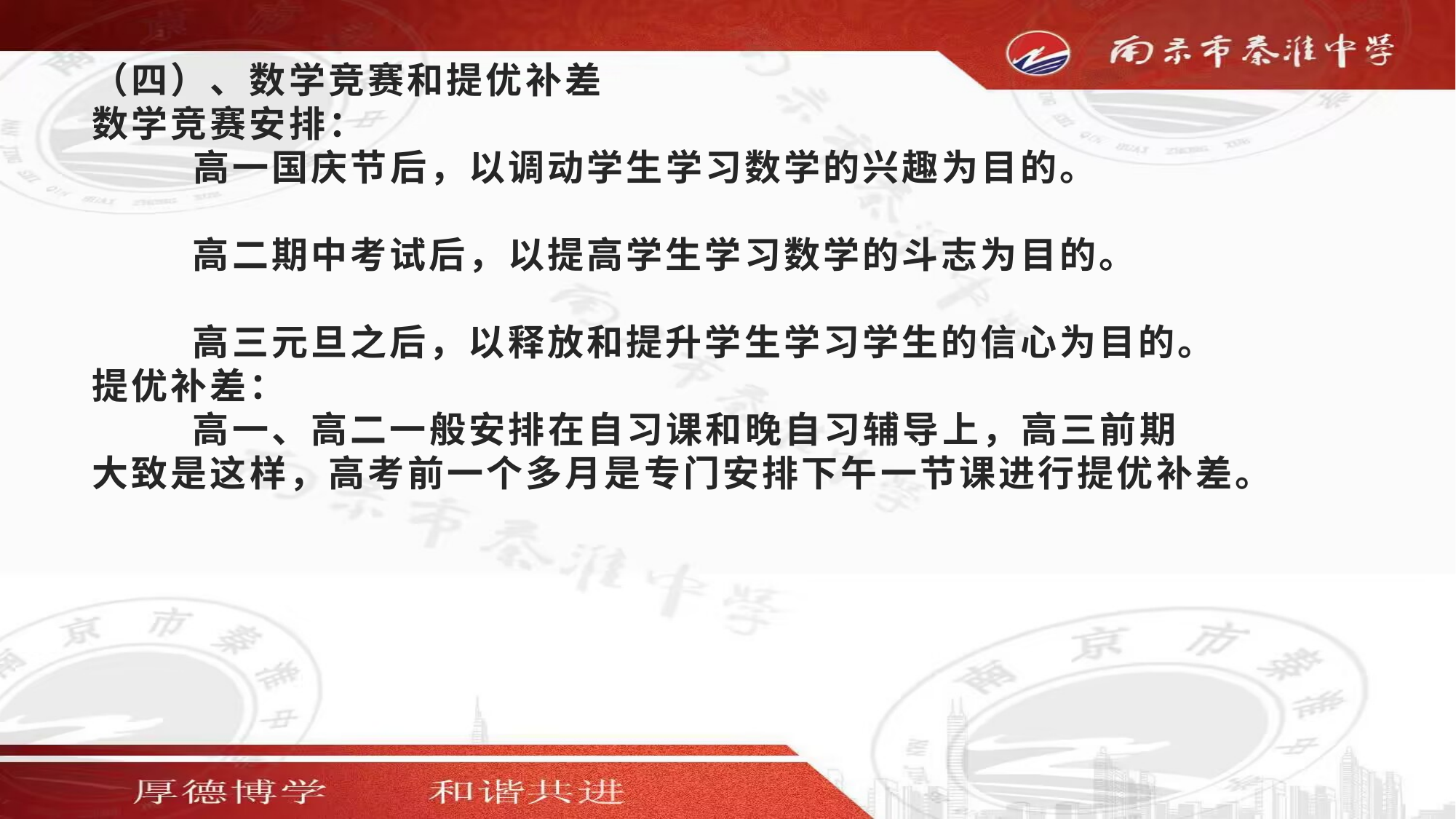

# （四）、数学竞赛和提优补差 数学竞赛安排： 高一国庆节后，以调动学生学习数学的兴趣为目的。 高二期中考试后，以提高学生学习数学的斗志为目的。 高三元旦之后，以释放和提升学生学习学生的信心为目的。 提优补差： 高一、高二一般安排在自习课和晚自习辅导上，高三前期 大致是这样，高考前一个多月是专门安排下午一节课进行提优补差。